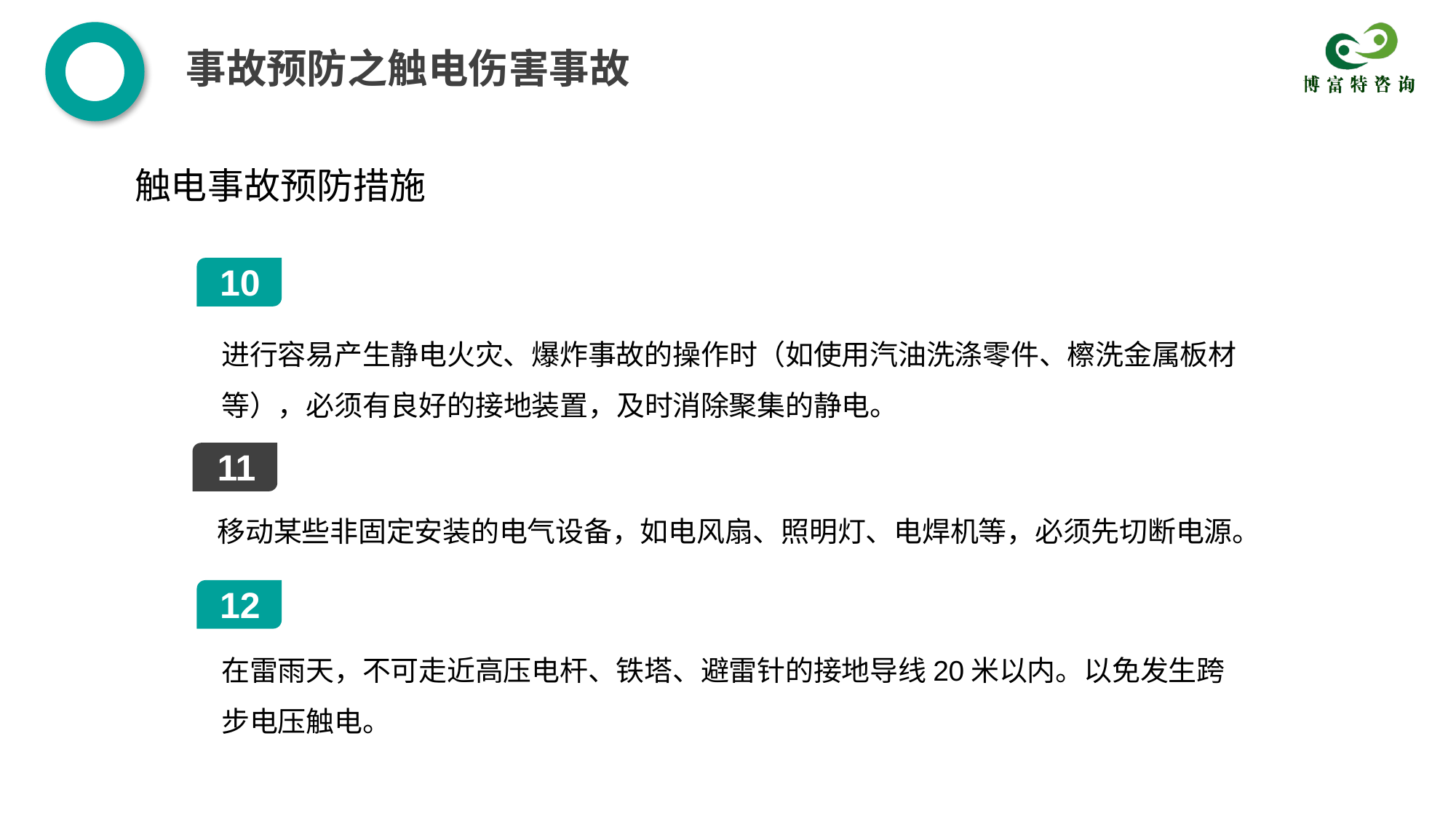

事故预防之触电伤害事故
触电事故预防措施
10

进行容易产生静电火灾、爆炸事故的操作时（如使用汽油洗涤零件、檫洗金属板材等），必须有良好的接地装置，及时消除聚集的静电。
11

移动某些非固定安装的电气设备，如电风扇、照明灯、电焊机等，必须先切断电源。
12

在雷雨天，不可走近高压电杆、铁塔、避雷针的接地导线20米以内。以免发生跨步电压触电。